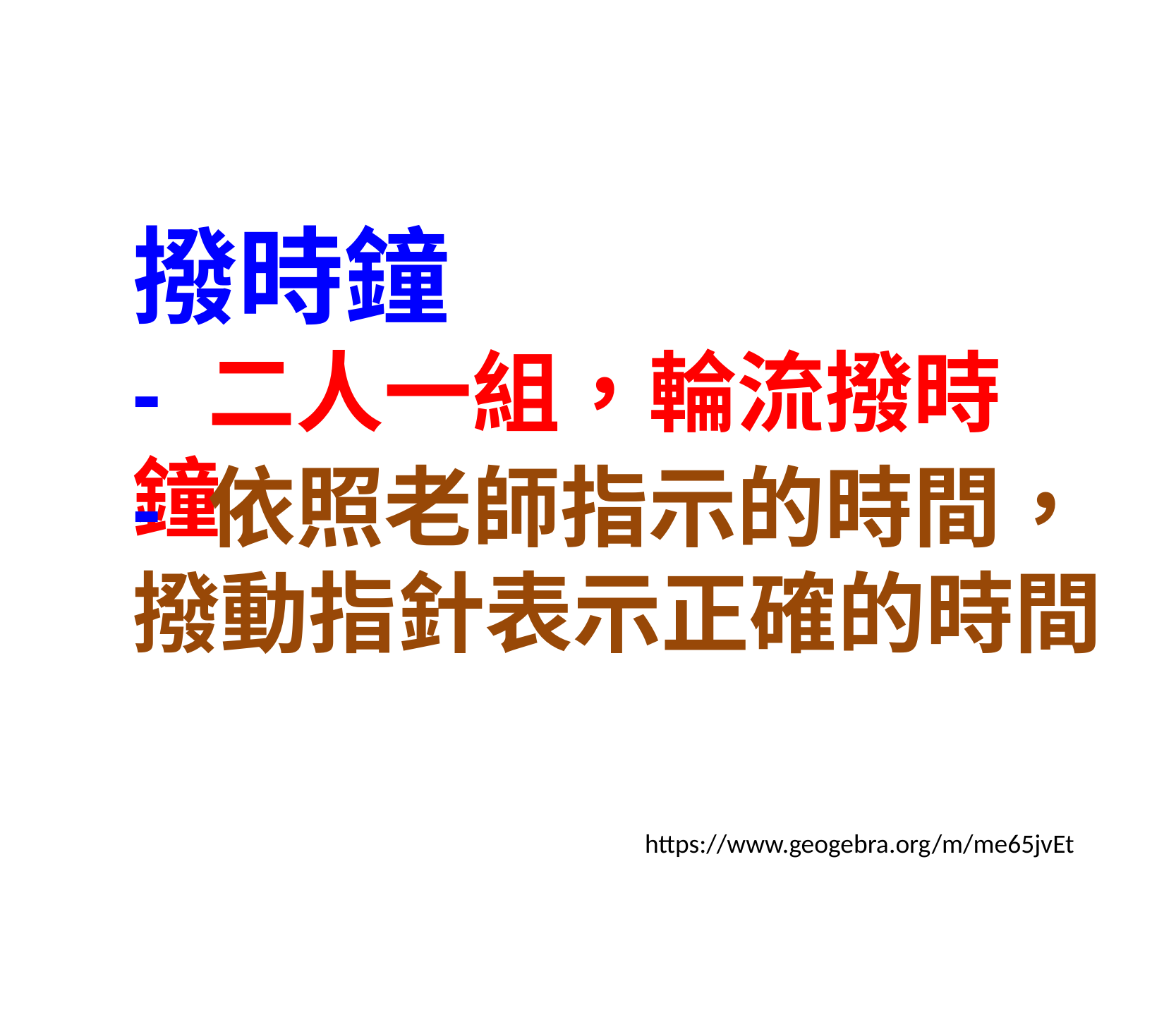

撥時鐘
- 二人一組，輪流撥時鐘
- 依照老師指示的時間，撥動指針表示正確的時間
https://www.geogebra.org/m/me65jvEt